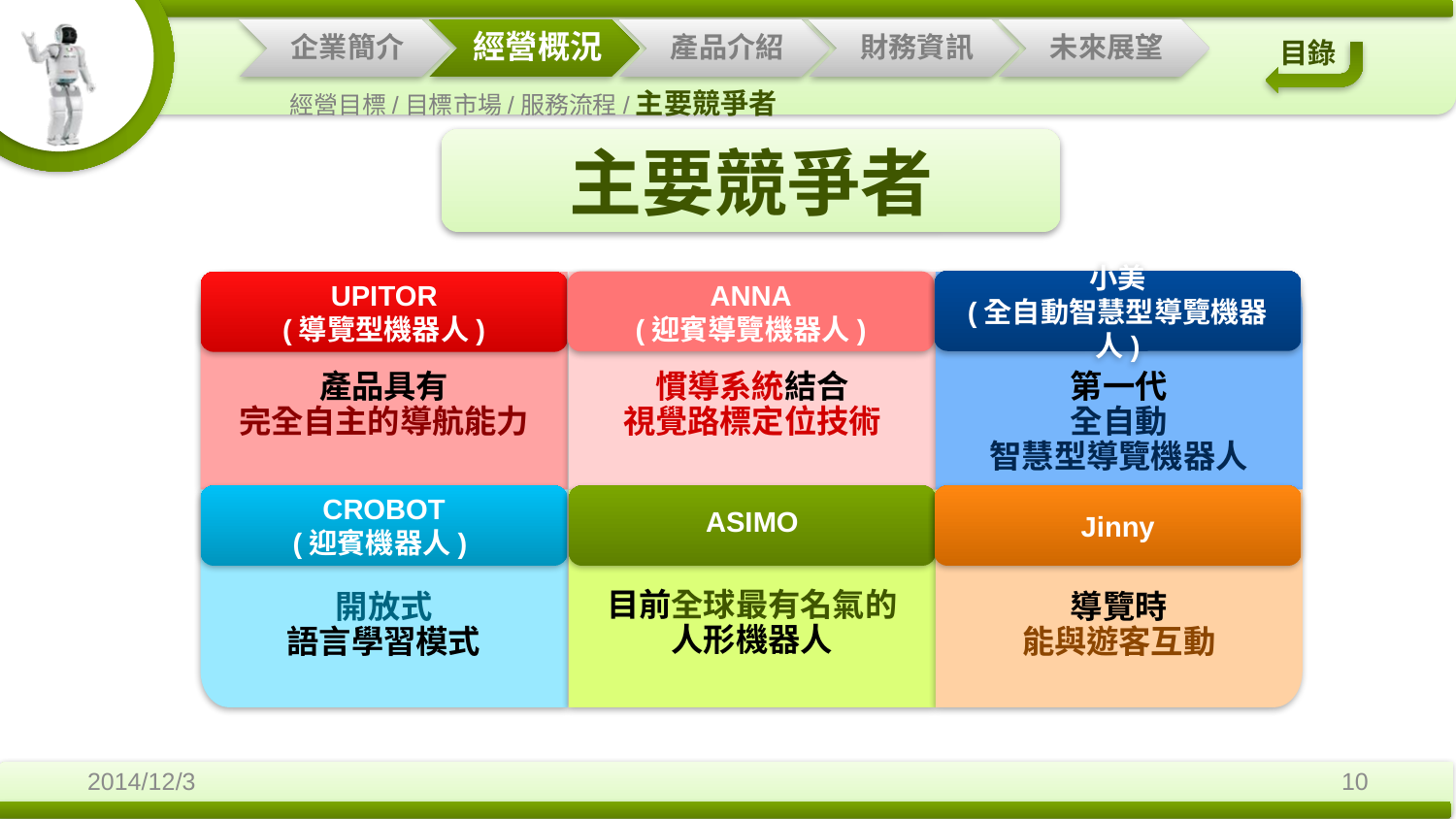

經營目標/目標市場/服務流程/主要競爭者
主要競爭者
小美
(全自動智慧型導覽機器人)
第一代
全自動
智慧型導覽機器人
ANNA
(迎賓導覽機器人)
慣導系統結合
視覺路標定位技術
產品具有
完全自主的導航能力
UPITOR
(導覽型機器人)

Jinny
導覽時
能與遊客互動
ASIMO

目前全球最有名氣的
人形機器人
Crobot
(迎賓機器人)

開放式
語言學習模式
2014/12/3
10